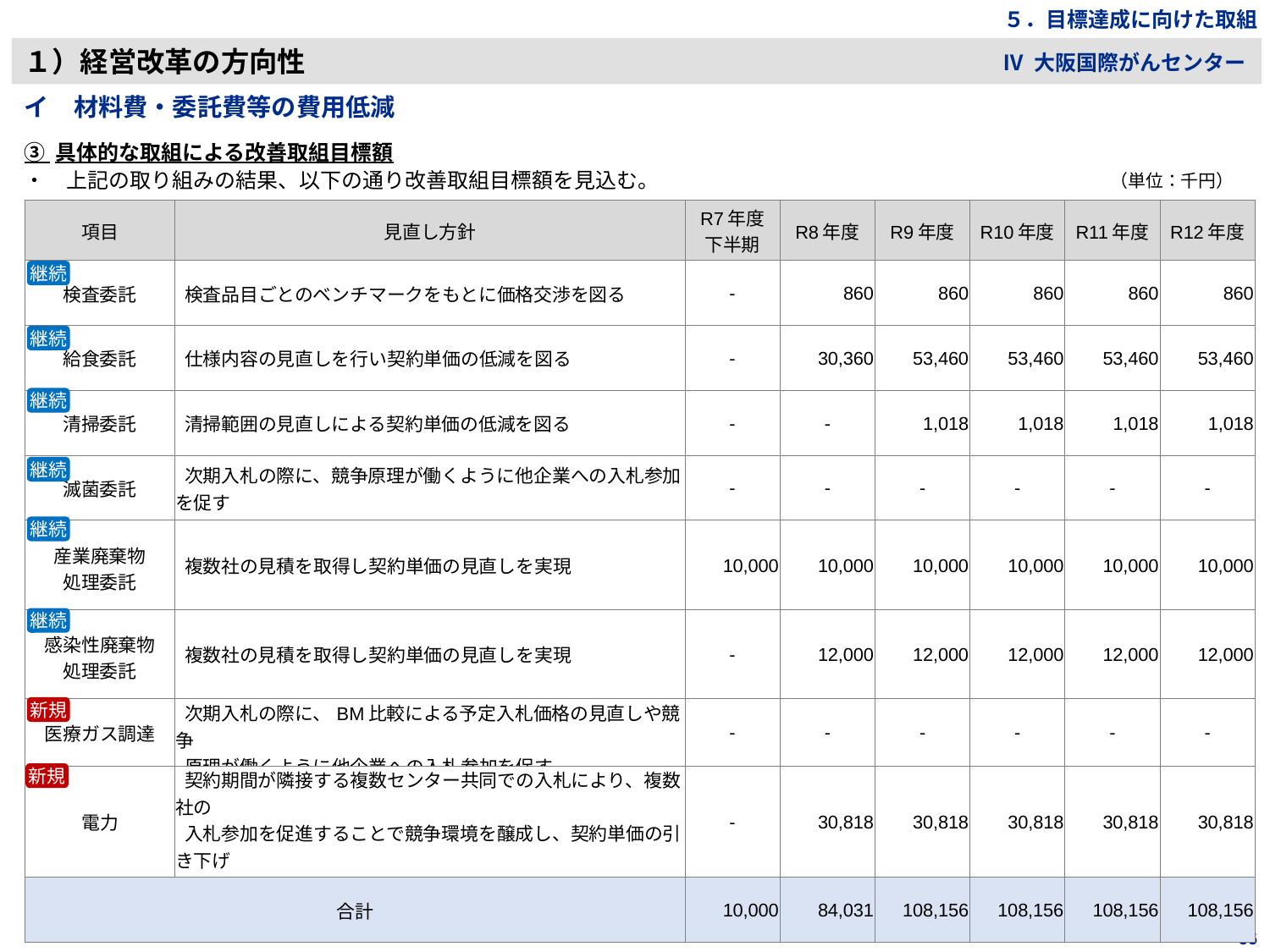

５．目標達成に向けた取組
１）経営改革の方向性
Ⅳ 大阪国際がんセンター
イ　材料費・委託費等の費用低減
③ 具体的な取組による改善取組目標額
・　上記の取り組みの結果、以下の通り改善取組目標額を見込む。
（単位：千円）
| 項目 | 見直し方針 | R7年度 下半期 | R8年度 | R9年度 | R10年度 | R11年度 | R12年度 |
| --- | --- | --- | --- | --- | --- | --- | --- |
| 検査委託 | 検査品目ごとのベンチマークをもとに価格交渉を図る | - | 860 | 860 | 860 | 860 | 860 |
| 給食委託 | 仕様内容の見直しを行い契約単価の低減を図る | - | 30,360 | 53,460 | 53,460 | 53,460 | 53,460 |
| 清掃委託 | 清掃範囲の見直しによる契約単価の低減を図る | - | - | 1,018 | 1,018 | 1,018 | 1,018 |
| 滅菌委託 | 次期入札の際に、競争原理が働くように他企業への入札参加を促す | - | - | - | - | - | - |
| 産業廃棄物 処理委託 | 複数社の見積を取得し契約単価の見直しを実現 | 10,000 | 10,000 | 10,000 | 10,000 | 10,000 | 10,000 |
| 感染性廃棄物 処理委託 | 複数社の見積を取得し契約単価の見直しを実現 | - | 12,000 | 12,000 | 12,000 | 12,000 | 12,000 |
| 医療ガス調達 | 次期入札の際に、BM比較による予定入札価格の見直しや競争 原理が働くように他企業への入札参加を促す | - | - | - | - | - | - |
| 電力 | 契約期間が隣接する複数センター共同での入札により、複数社の 入札参加を促進することで競争環境を醸成し、契約単価の引き下げ を図る（機構本部主導） | - | 30,818 | 30,818 | 30,818 | 30,818 | 30,818 |
| 合計 |  | 10,000 | 84,031 | 108,156 | 108,156 | 108,156 | 108,156 |
継続
継続
継続
継続
継続
継続
新規
新規
66